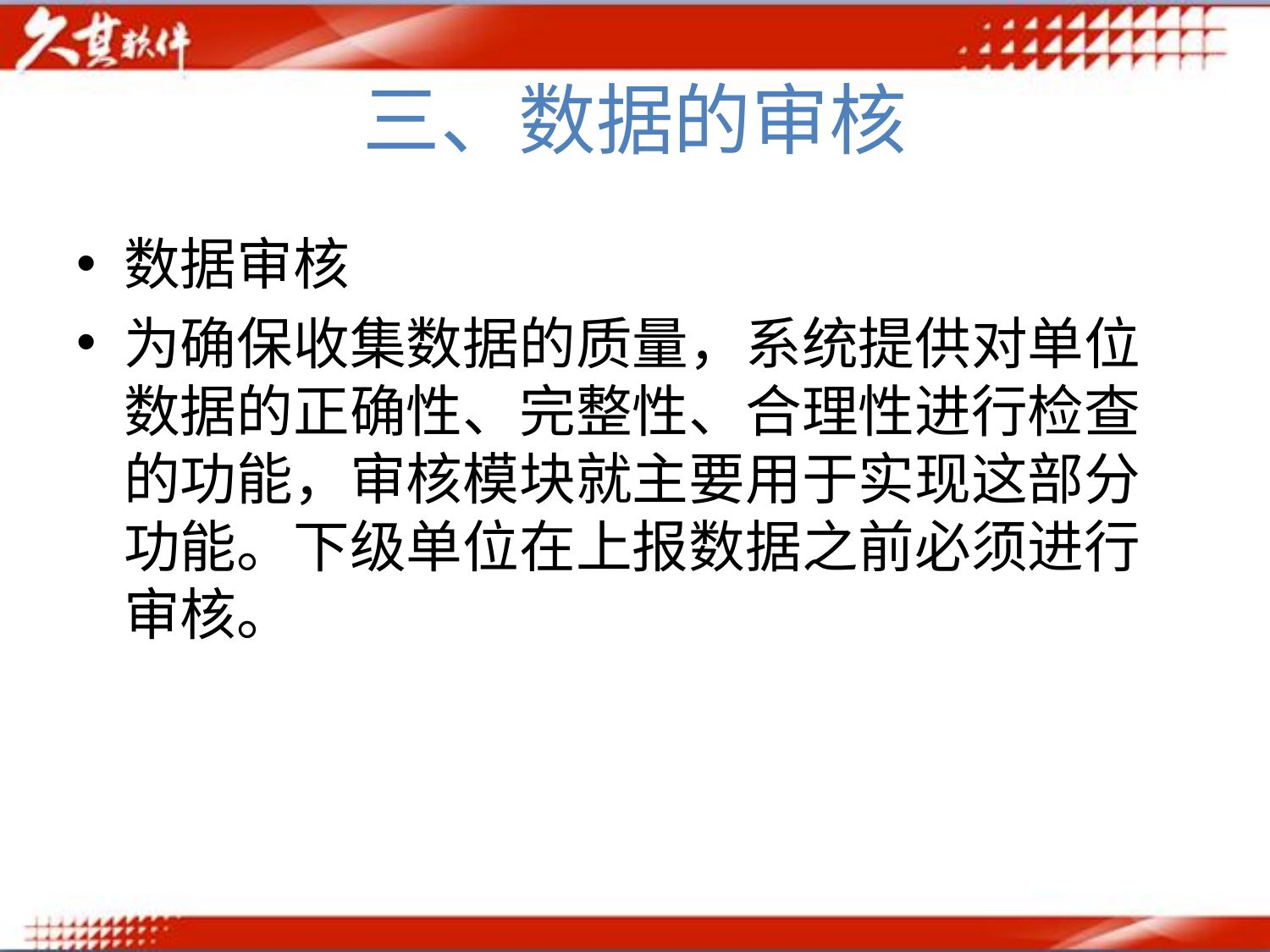

# 三、数据的审核
数据审核
为确保收集数据的质量，系统提供对单位数据的正确性、完整性、合理性进行检查的功能，审核模块就主要用于实现这部分功能。下级单位在上报数据之前必须进行审核。